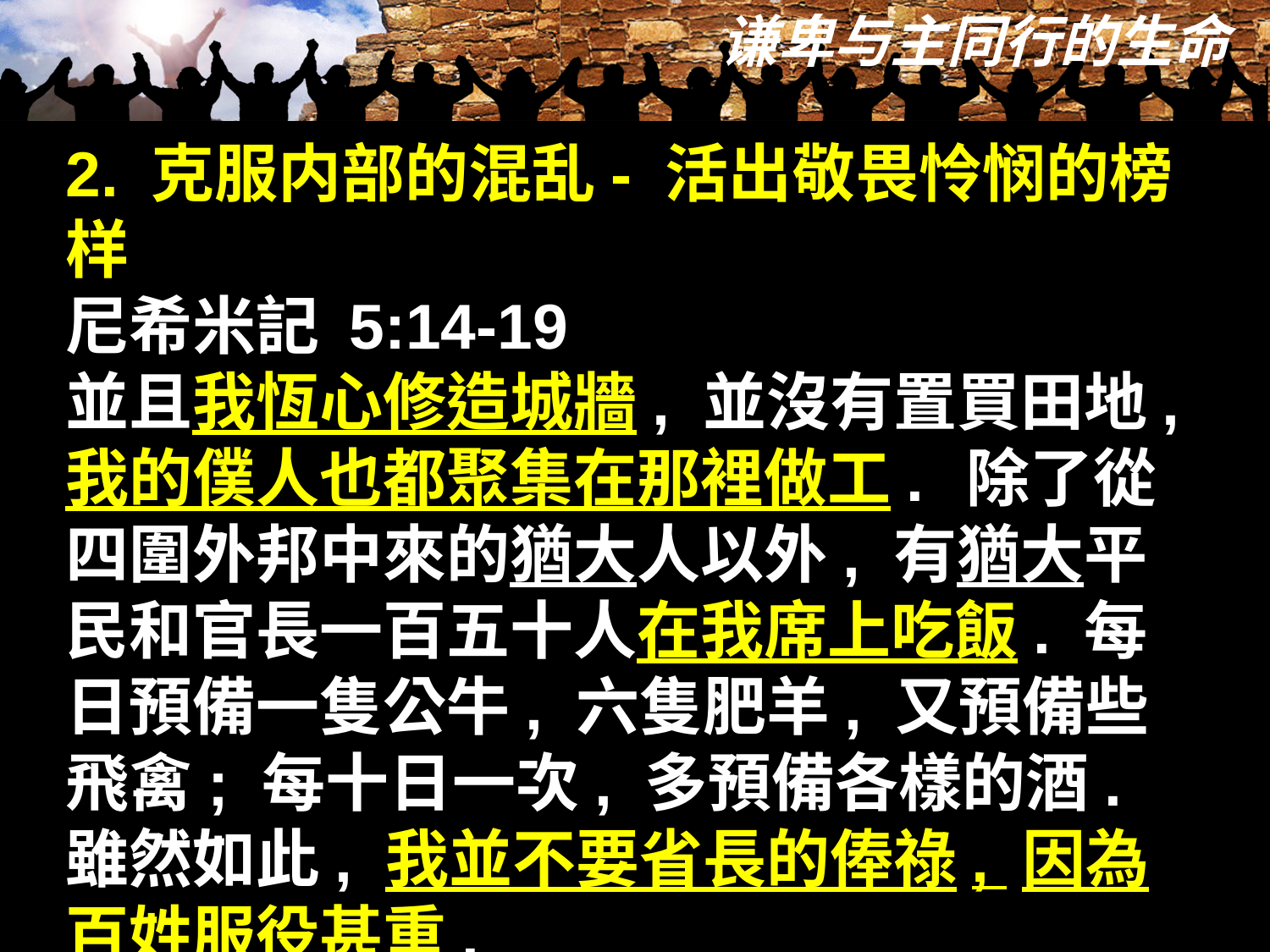

2. 克服内部的混乱- 活出敬畏怜悯的榜样
尼希米記 5:14-19
並且我恆心修造城牆, 並沒有置買田地, 我的僕人也都聚集在那裡做工.  除了從四圍外邦中來的猶大人以外, 有猶大平民和官長一百五十人在我席上吃飯. 每日預備一隻公牛, 六隻肥羊, 又預備些飛禽; 每十日一次, 多預備各樣的酒. 雖然如此, 我並不要省長的俸祿, 因為百姓服役甚重.